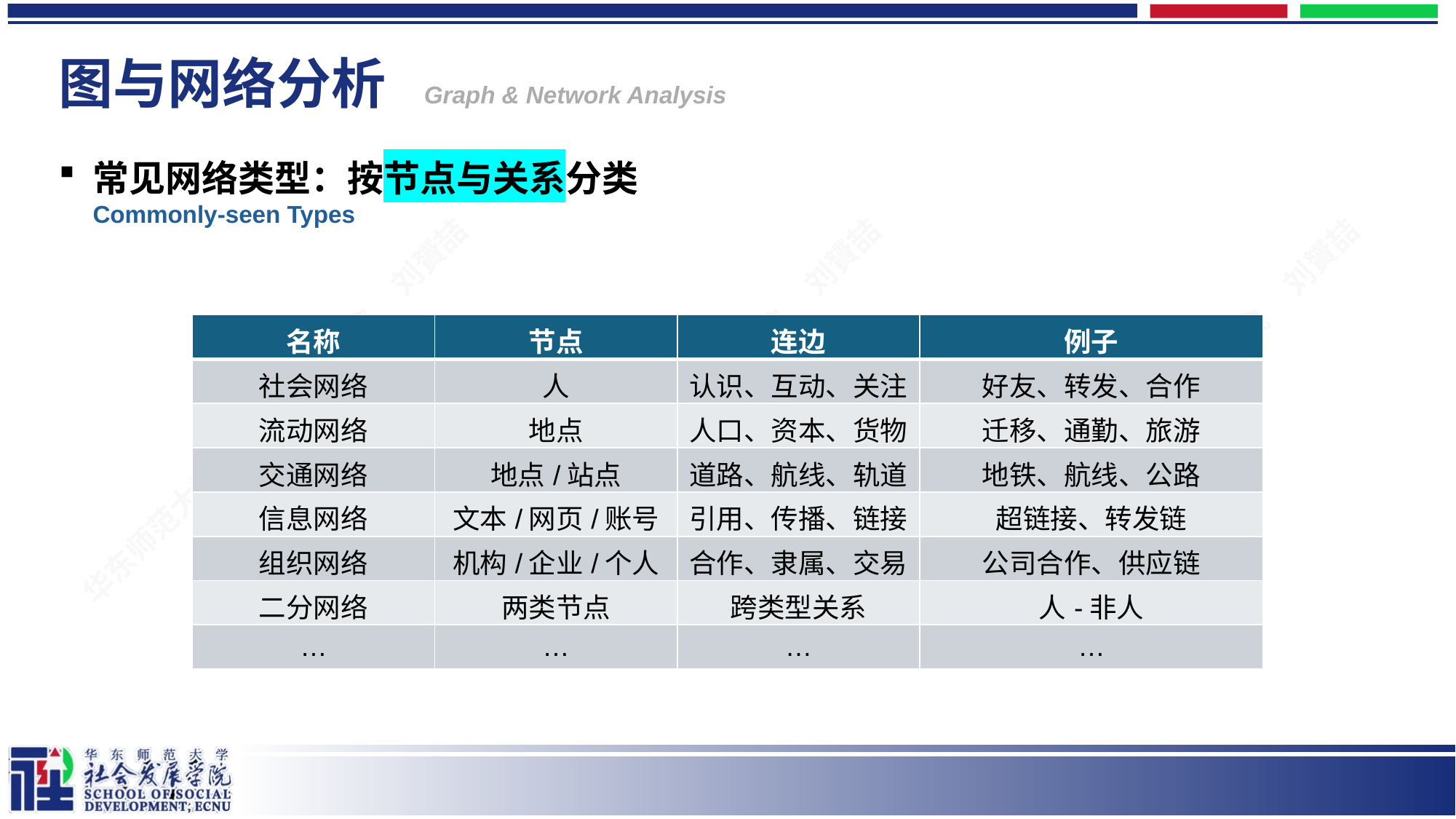

# 图与网络分析  Graph & Network Analysis
常见网络类型：按节点与关系分类
Commonly-seen Types
| 名称 | 节点 | 连边 | 例子 |
| --- | --- | --- | --- |
| 社会网络 | 人 | 认识、互动、关注 | 好友、转发、合作 |
| 流动网络 | 地点 | 人口、资本、货物 | 迁移、通勤、旅游 |
| 交通网络 | 地点/站点 | 道路、航线、轨道 | 地铁、航线、公路 |
| 信息网络 | 文本/网页/账号 | 引用、传播、链接 | 超链接、转发链 |
| 组织网络 | 机构/企业/个人 | 合作、隶属、交易 | 公司合作、供应链 |
| 二分网络 | 两类节点 | 跨类型关系 | 人-非人 |
| … | … | … | … |